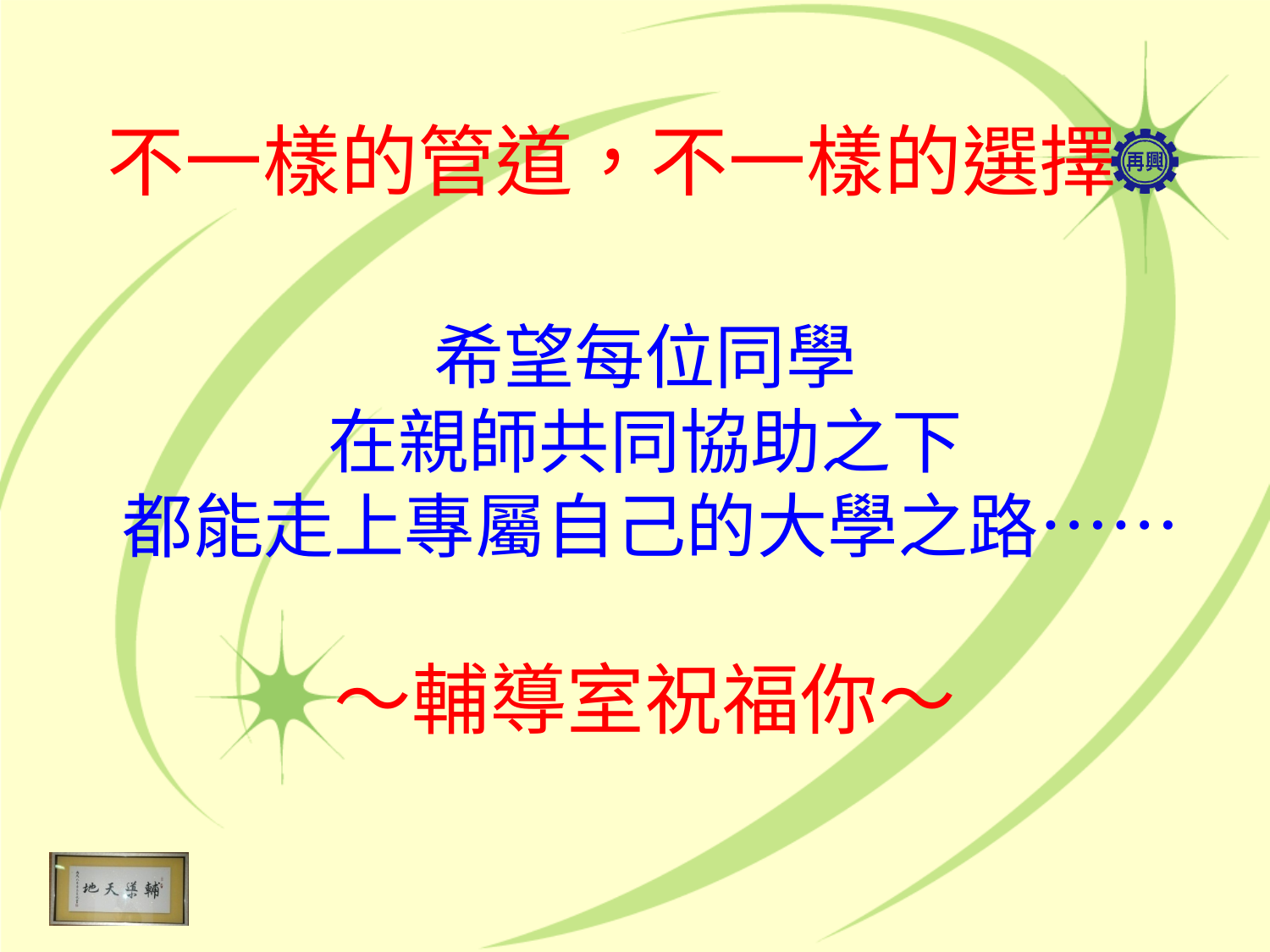

不一樣的管道，不一樣的選擇
希望每位同學
在親師共同協助之下
　都能走上專屬自己的大學之路……

～輔導室祝福你～